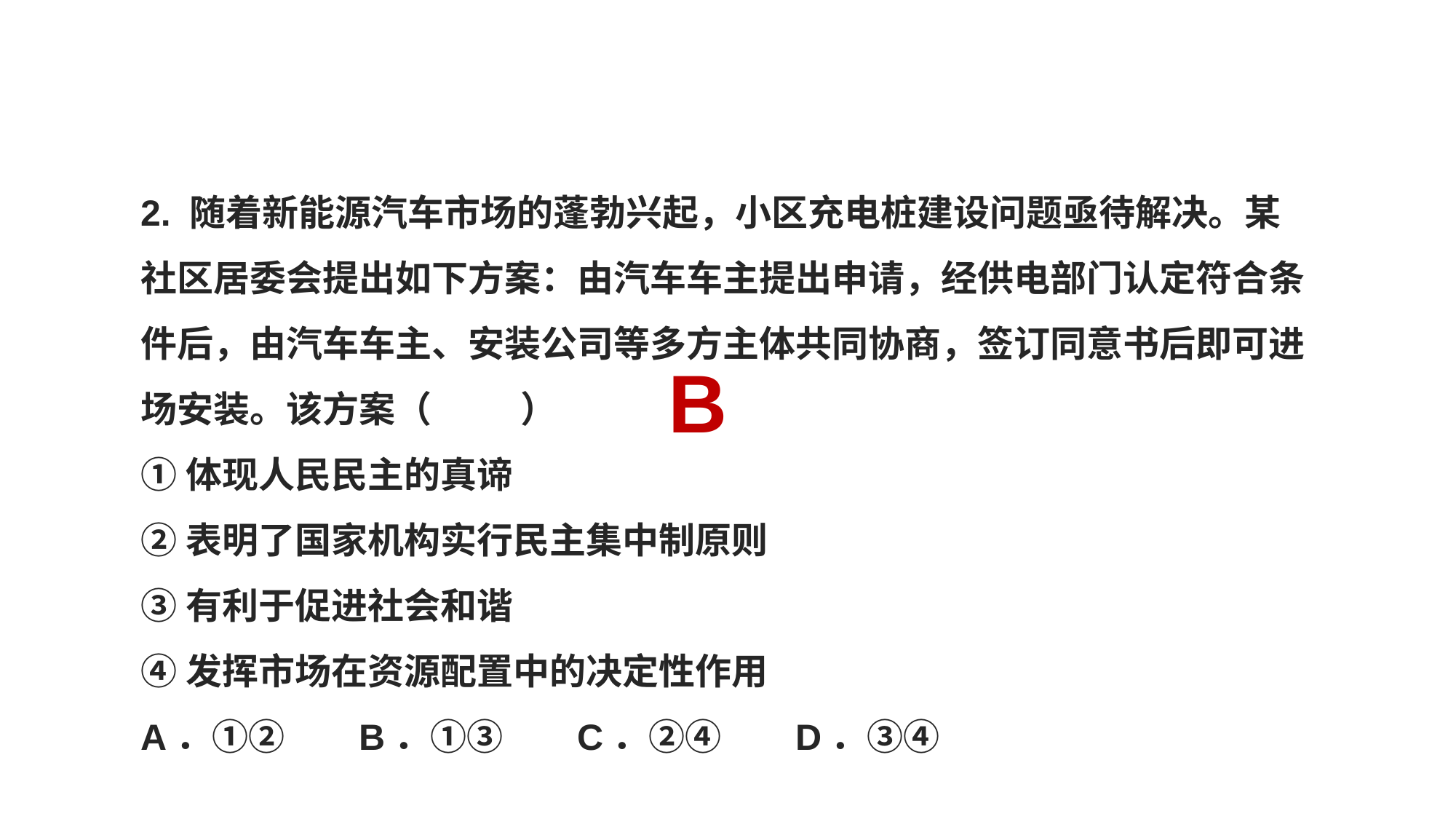

2. 随着新能源汽车市场的蓬勃兴起，小区充电桩建设问题亟待解决。某社区居委会提出如下方案：由汽车车主提出申请，经供电部门认定符合条件后，由汽车车主、安装公司等多方主体共同协商，签订同意书后即可进场安装。该方案（　  　）
①体现人民民主的真谛
②表明了国家机构实行民主集中制原则
③有利于促进社会和谐
④发挥市场在资源配置中的决定性作用
A．①②	B．①③	C．②④	D．③④
B